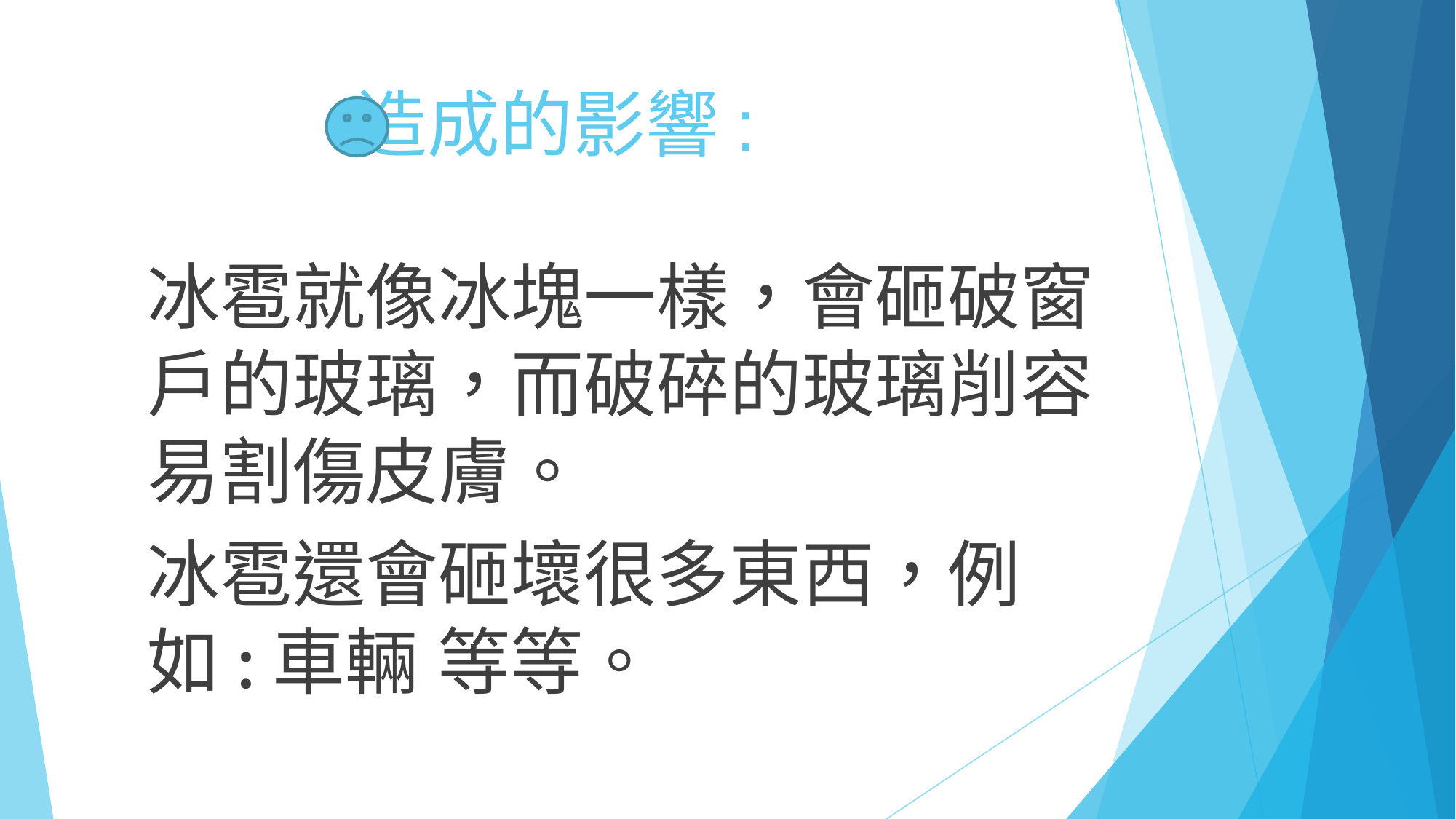

# 造成的影響:

冰雹就像冰塊一樣，會砸破窗戶的玻璃，而破碎的玻璃削容易割傷皮膚。
冰雹還會砸壞很多東西，例如:車輛 等等。